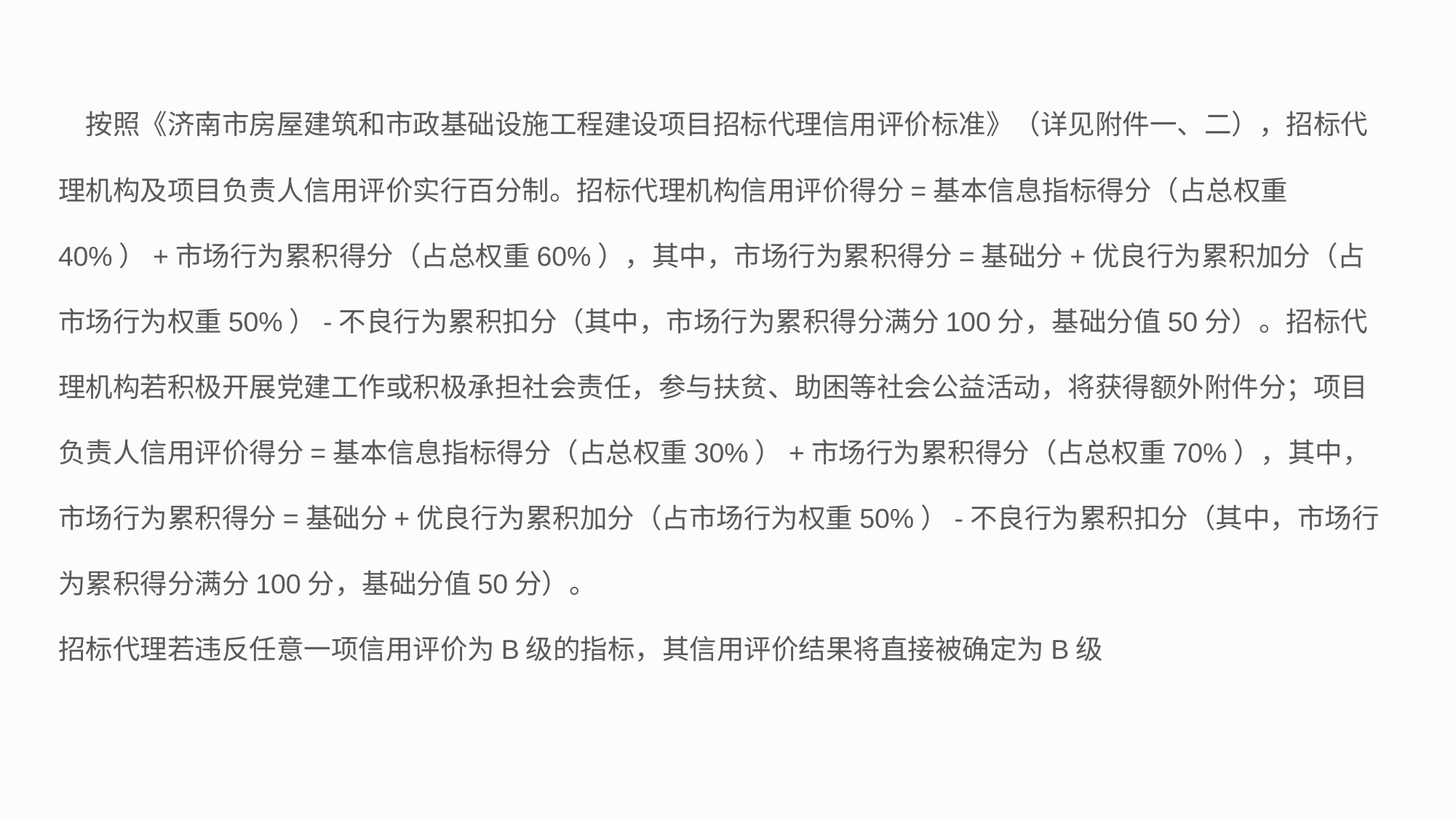

按照《济南市房屋建筑和市政基础设施工程建设项目招标代理信用评价标准》（详见附件一、二），招标代理机构及项目负责人信用评价实行百分制。招标代理机构信用评价得分=基本信息指标得分（占总权重40%）+市场行为累积得分（占总权重60%），其中，市场行为累积得分=基础分+优良行为累积加分（占市场行为权重50%）-不良行为累积扣分（其中，市场行为累积得分满分100分，基础分值50分）。招标代理机构若积极开展党建工作或积极承担社会责任，参与扶贫、助困等社会公益活动，将获得额外附件分；项目负责人信用评价得分=基本信息指标得分（占总权重30%）+市场行为累积得分（占总权重70%），其中，市场行为累积得分=基础分+优良行为累积加分（占市场行为权重50%）-不良行为累积扣分（其中，市场行为累积得分满分100分，基础分值50分）。
招标代理若违反任意一项信用评价为B级的指标，其信用评价结果将直接被确定为B级